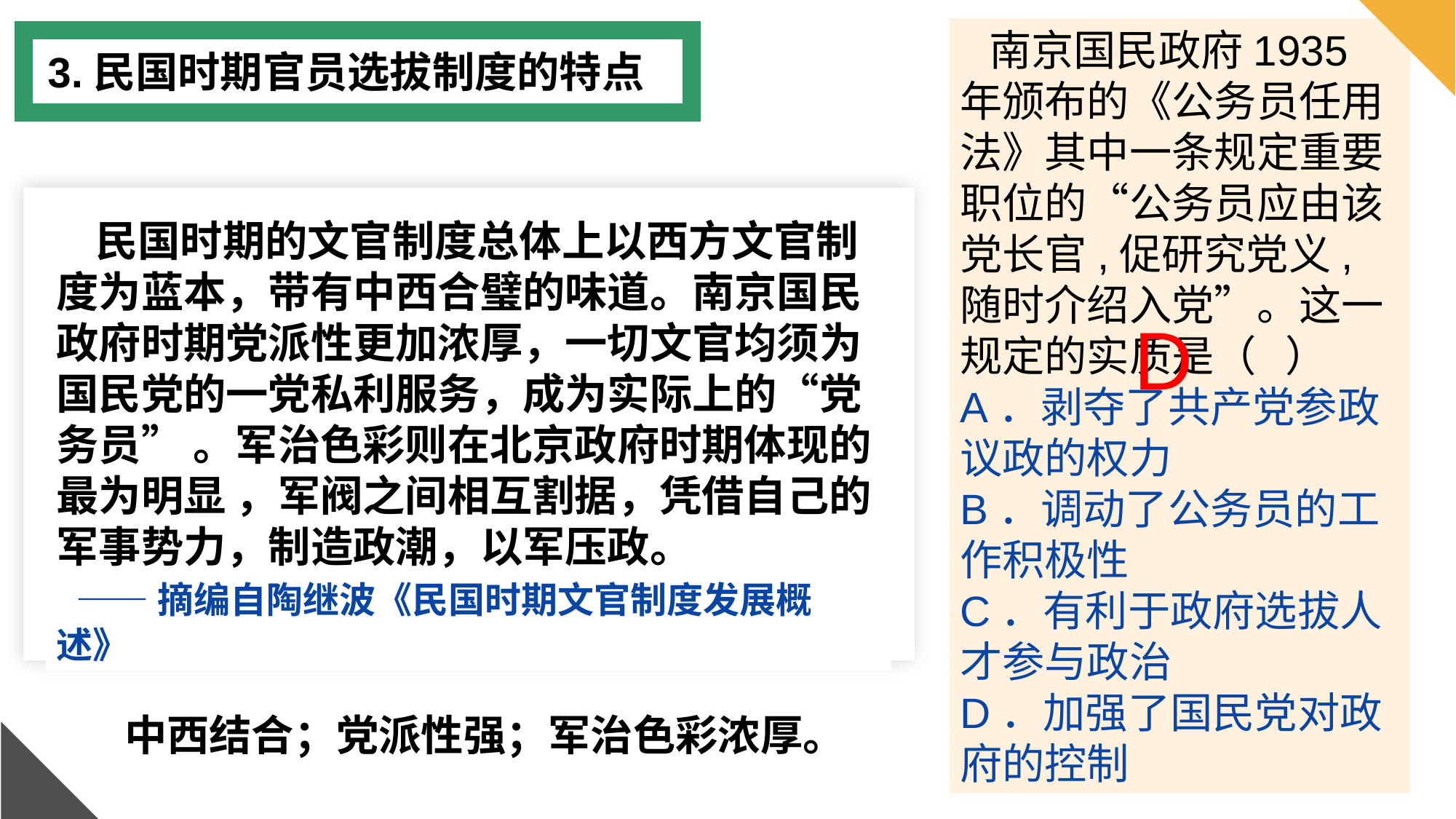

南京国民政府1935年颁布的《公务员任用法》其中一条规定重要职位的“公务员应由该党长官,促研究党义,随时介绍入党”。这一规定的实质是（   ）
A．剥夺了共产党参政议政的权力
B．调动了公务员的工作积极性
C．有利于政府选拔人才参与政治
D．加强了国民党对政府的控制

3.民国时期官员选拔制度的特点

   民国时期的文官制度总体上以西方文官制度为蓝本，带有中西合璧的味道。南京国民政府时期党派性更加浓厚，一切文官均须为国民党的一党私利服务，成为实际上的“党务员” 。军治色彩则在北京政府时期体现的最为明显 ，军阀之间相互割据，凭借自己的军事势力，制造政潮，以军压政。
  ——摘编自陶继波《民国时期文官制度发展概述》
D
中西结合；党派性强；军治色彩浓厚。